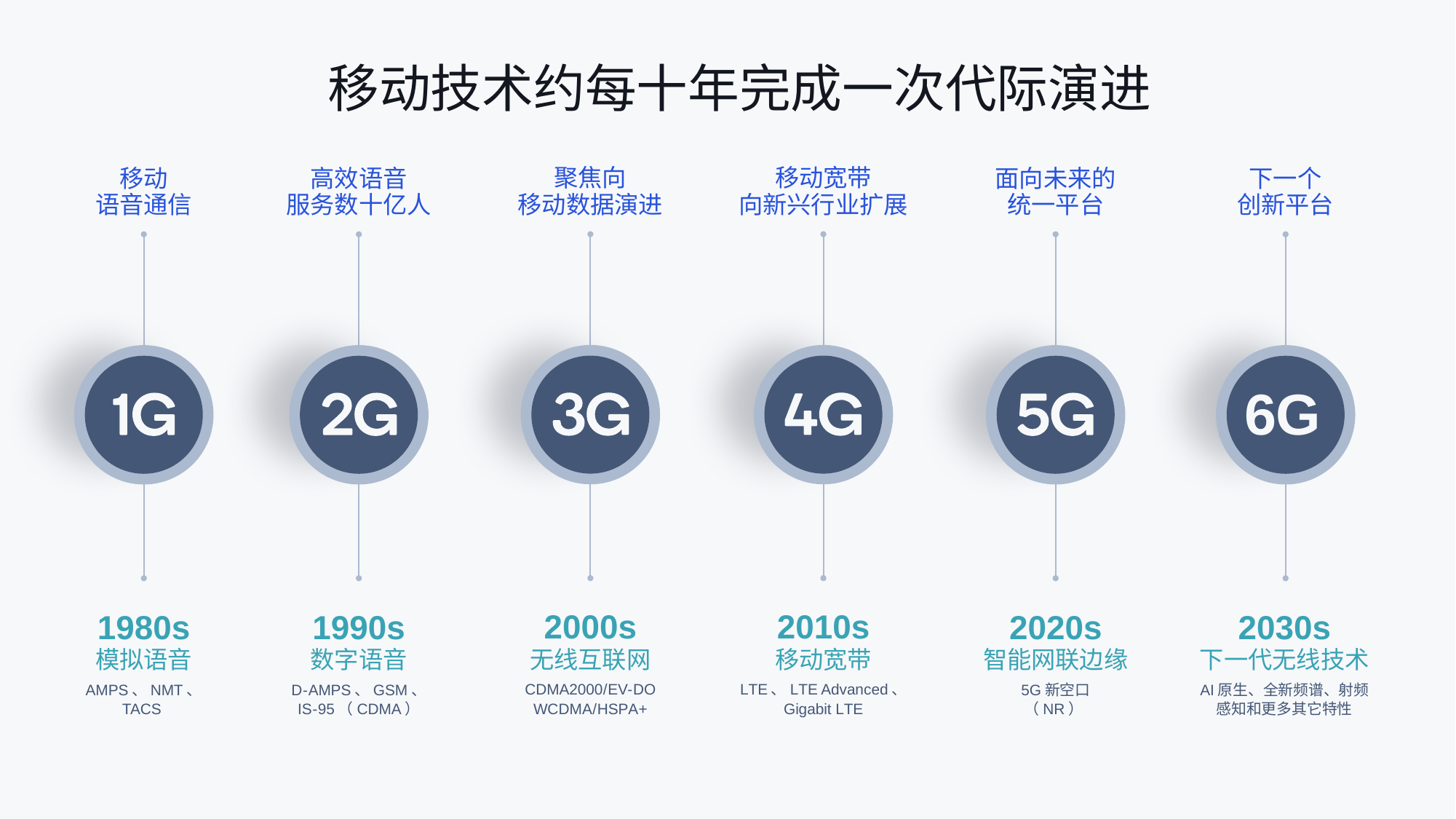

# 移动技术约每十年完成一次代际演进
聚焦向
移动数据演进

2000s
无线互联网
CDMA2000/EV-DO
WCDMA/HSPA+
移动宽带
向新兴行业扩展

2010s
移动宽带
LTE、LTE Advanced、
Gigabit LTE
移动
语音通信

1980s
模拟语音
AMPS、NMT、
TACS
高效语音
服务数十亿人

1990s
数字语音
D-AMPS、GSM、
IS-95（CDMA）
面向未来的
统一平台

2020s
智能网联边缘
5G新空口
（NR）
下一个
创新平台

6G
2030s
下一代无线技术
AI原生、全新频谱、射频感知和更多其它特性